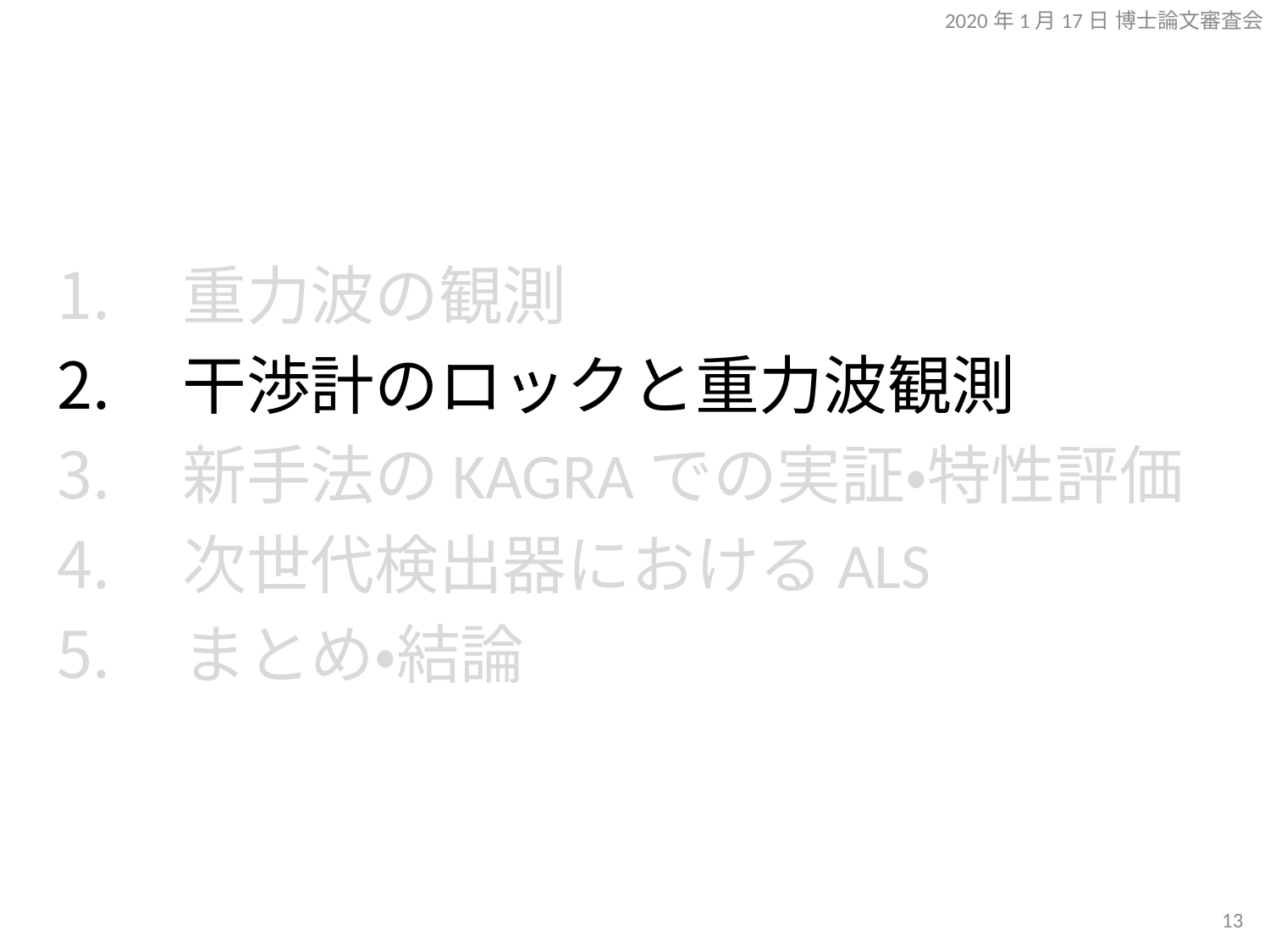

2020年1月17日 博士論文審査会
重力波の観測
干渉計のロックと重力波観測
新手法のKAGRAでの実証・特性評価
次世代検出器におけるALS
まとめ・結論
13